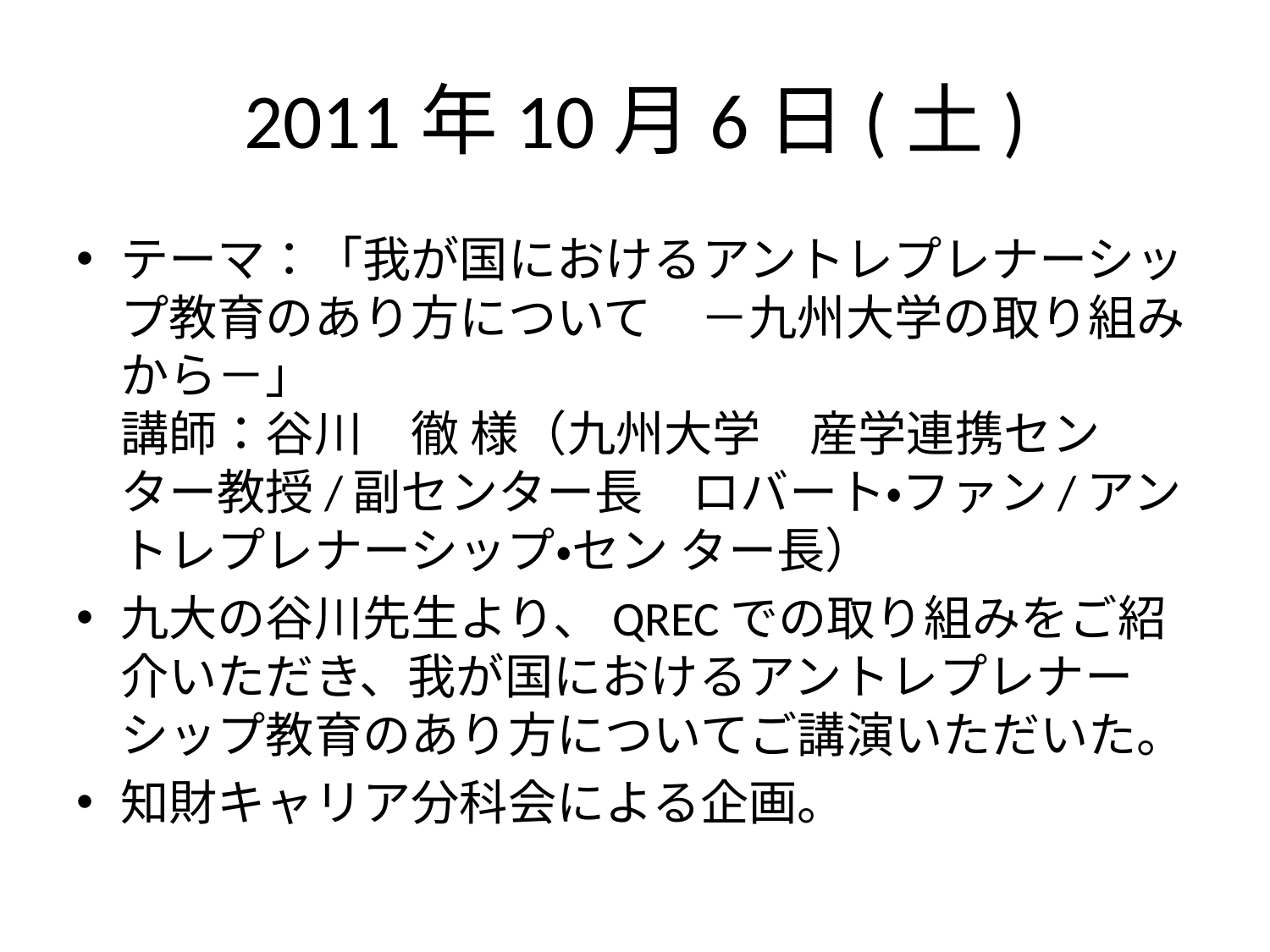

# 2011年10月6日(土)
テーマ：「我が国におけるアントレプレナーシップ教育のあり方について　－九州大学の取り組みから－」
講師：谷川　徹 様（九州大学　産学連携センター教授/副センター長　ロバート・ファン/アントレプレナーシップ・セン ター長）
九大の谷川先生より、QRECでの取り組みをご紹介いただき、我が国におけるアントレプレナーシップ教育のあり方についてご講演いただいた。
知財キャリア分科会による企画。